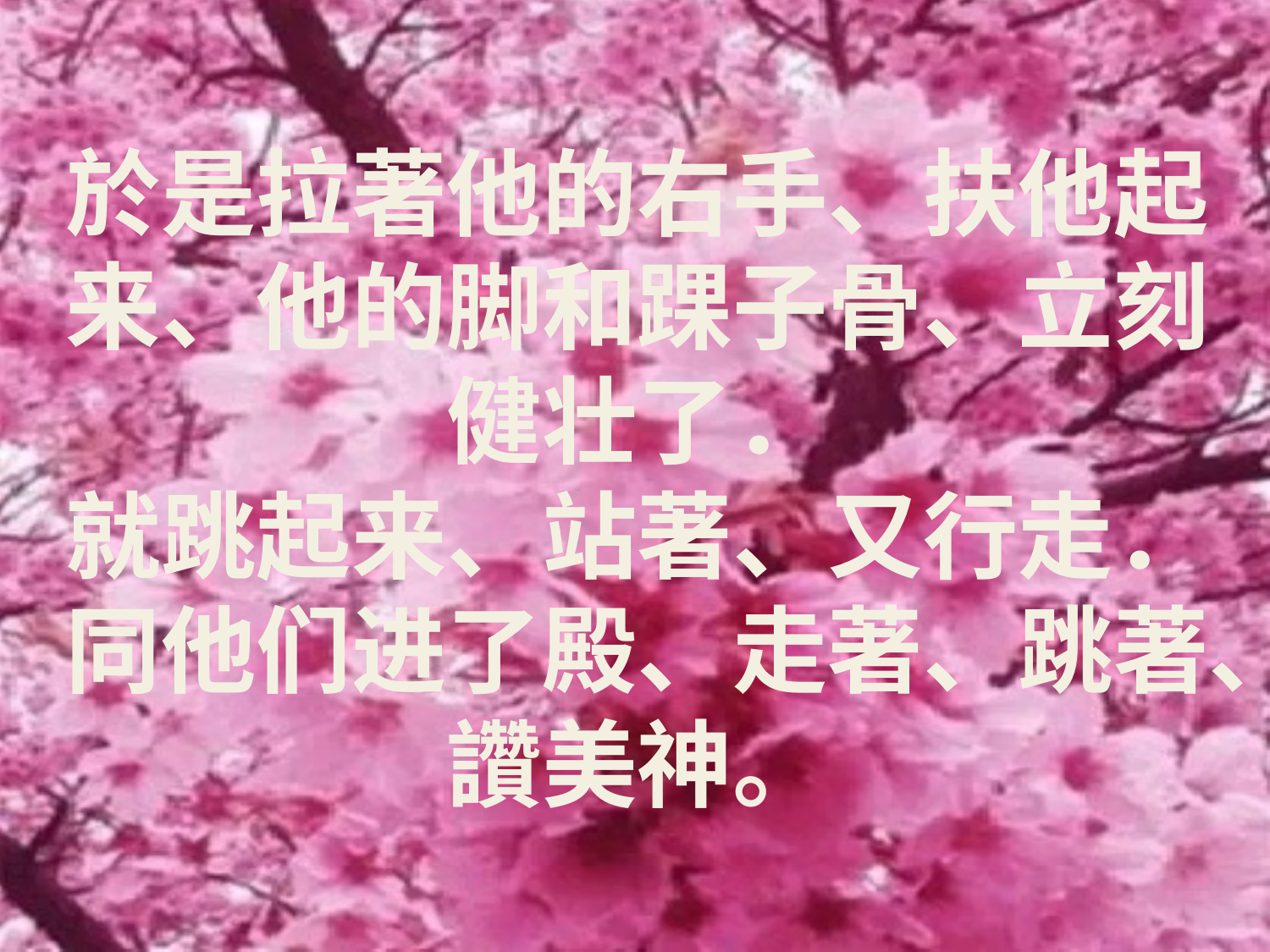

# 於是拉著他的右手、扶他起来、他的脚和踝子骨、立刻健壮了． 就跳起来、站著、又行走． 同他们进了殿、走著、跳著、讚美神。